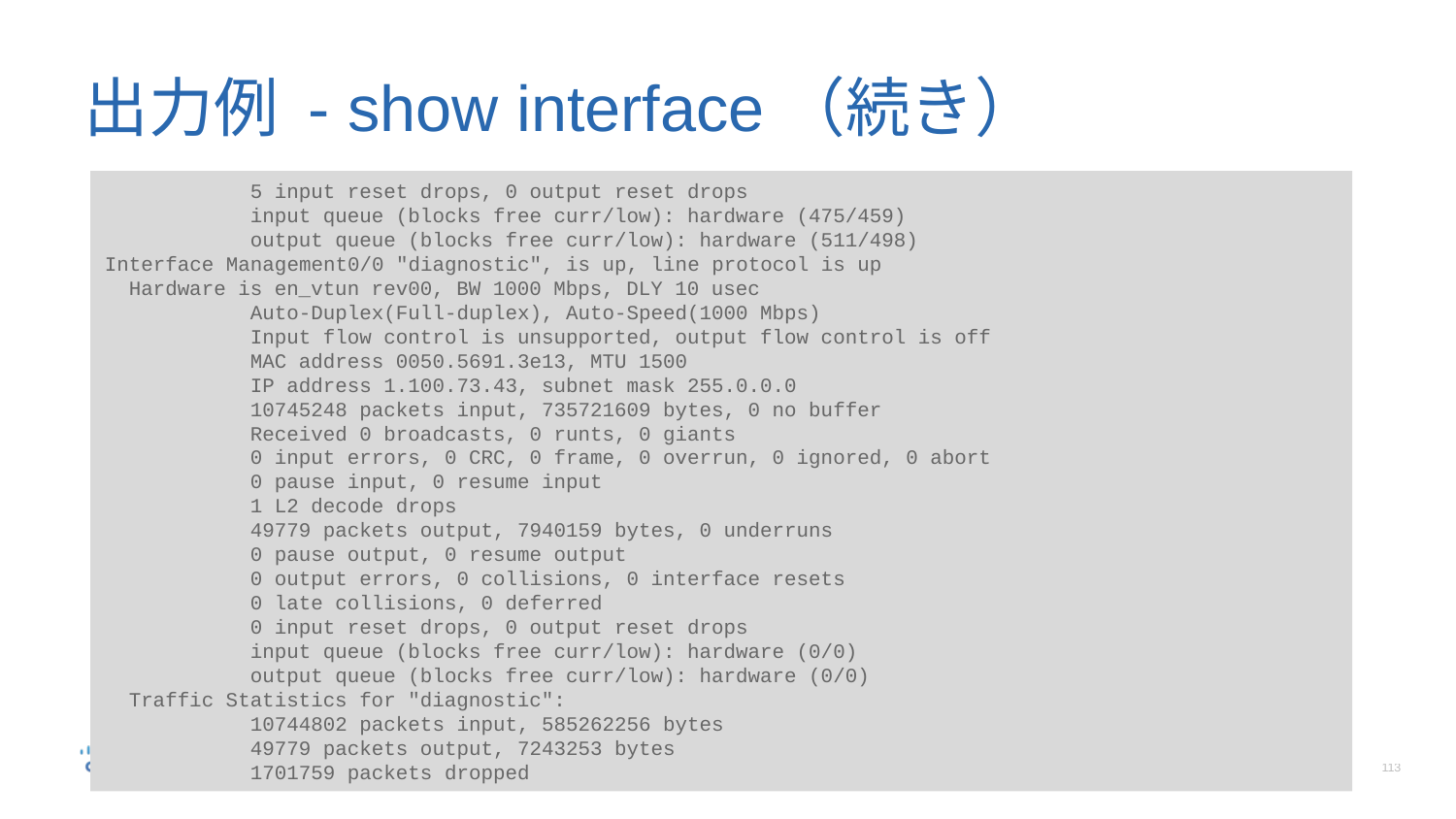

# 出力例 - show interface（続き）
	5 input reset drops, 0 output reset drops
	input queue (blocks free curr/low): hardware (475/459)
	output queue (blocks free curr/low): hardware (511/498)
Interface Management0/0 "diagnostic", is up, line protocol is up
  Hardware is en_vtun rev00, BW 1000 Mbps, DLY 10 usec
	Auto-Duplex(Full-duplex), Auto-Speed(1000 Mbps)
	Input flow control is unsupported, output flow control is off
	MAC address 0050.5691.3e13, MTU 1500
	IP address 1.100.73.43, subnet mask 255.0.0.0
	10745248 packets input, 735721609 bytes, 0 no buffer
	Received 0 broadcasts, 0 runts, 0 giants
	0 input errors, 0 CRC, 0 frame, 0 overrun, 0 ignored, 0 abort
	0 pause input, 0 resume input
	1 L2 decode drops
	49779 packets output, 7940159 bytes, 0 underruns
	0 pause output, 0 resume output
	0 output errors, 0 collisions, 0 interface resets
	0 late collisions, 0 deferred
	0 input reset drops, 0 output reset drops
	input queue (blocks free curr/low): hardware (0/0)
	output queue (blocks free curr/low): hardware (0/0)
  Traffic Statistics for "diagnostic":
	10744802 packets input, 585262256 bytes
	49779 packets output, 7243253 bytes
	1701759 packets dropped